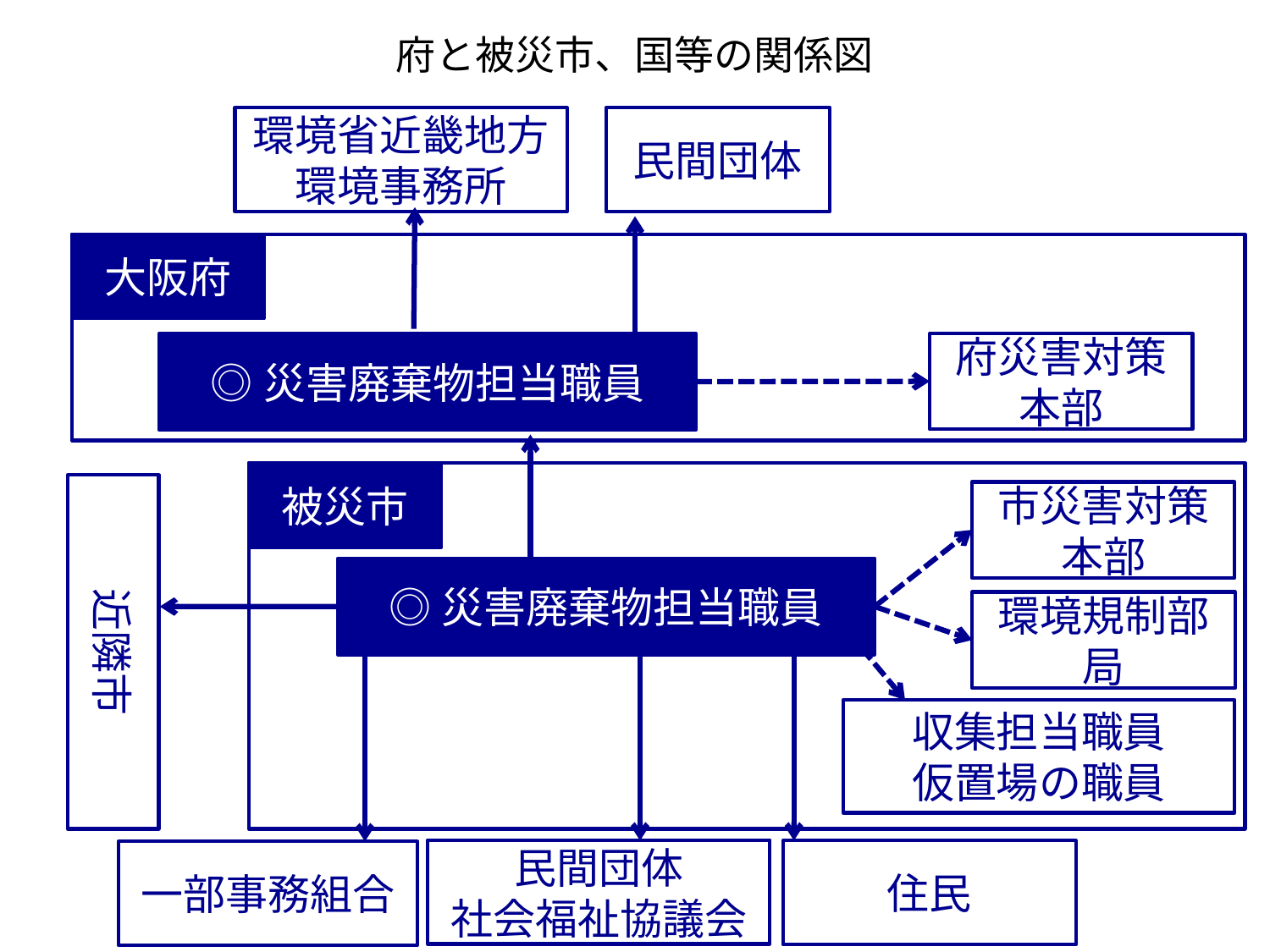

# 府と被災市、国等の関係図
環境省近畿地方環境事務所
民間団体
大阪府

府災害対策本部
◎災害廃棄物担当職員

被災市
近隣市
市災害対策本部
◎災害廃棄物担当職員
環境規制部局
収集担当職員
仮置場の職員
民間団体
社会福祉協議会
住民
一部事務組合